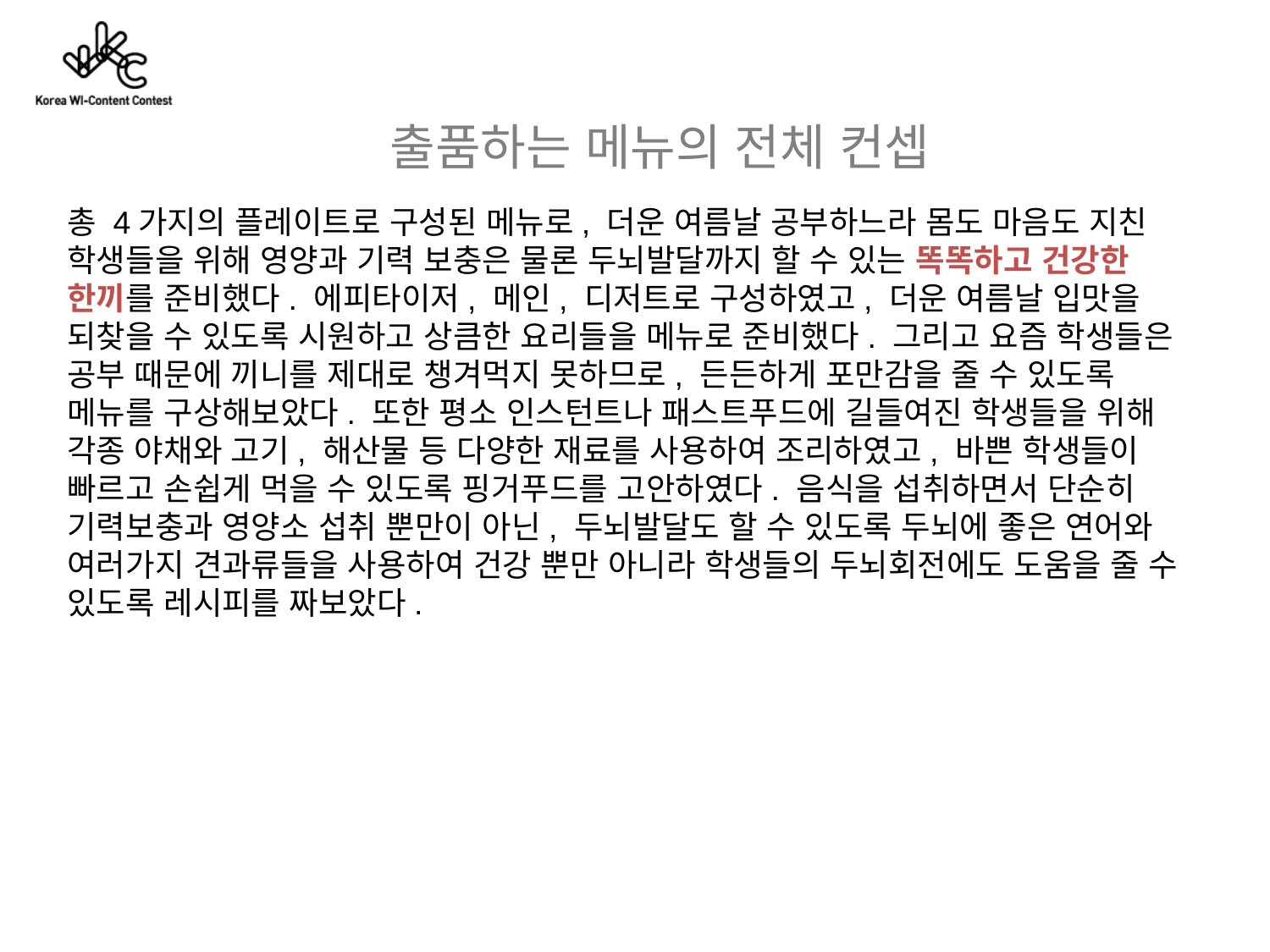

출품하는 메뉴의 전체 컨셉
총 4가지의 플레이트로 구성된 메뉴로, 더운 여름날 공부하느라 몸도 마음도 지친 학생들을 위해 영양과 기력 보충은 물론 두뇌발달까지 할 수 있는 똑똑하고 건강한 한끼를 준비했다. 에피타이저, 메인, 디저트로 구성하였고, 더운 여름날 입맛을 되찾을 수 있도록 시원하고 상큼한 요리들을 메뉴로 준비했다. 그리고 요즘 학생들은 공부 때문에 끼니를 제대로 챙겨먹지 못하므로, 든든하게 포만감을 줄 수 있도록 메뉴를 구상해보았다. 또한 평소 인스턴트나 패스트푸드에 길들여진 학생들을 위해 각종 야채와 고기, 해산물 등 다양한 재료를 사용하여 조리하였고, 바쁜 학생들이 빠르고 손쉽게 먹을 수 있도록 핑거푸드를 고안하였다. 음식을 섭취하면서 단순히 기력보충과 영양소 섭취 뿐만이 아닌, 두뇌발달도 할 수 있도록 두뇌에 좋은 연어와 여러가지 견과류들을 사용하여 건강 뿐만 아니라 학생들의 두뇌회전에도 도움을 줄 수 있도록 레시피를 짜보았다.